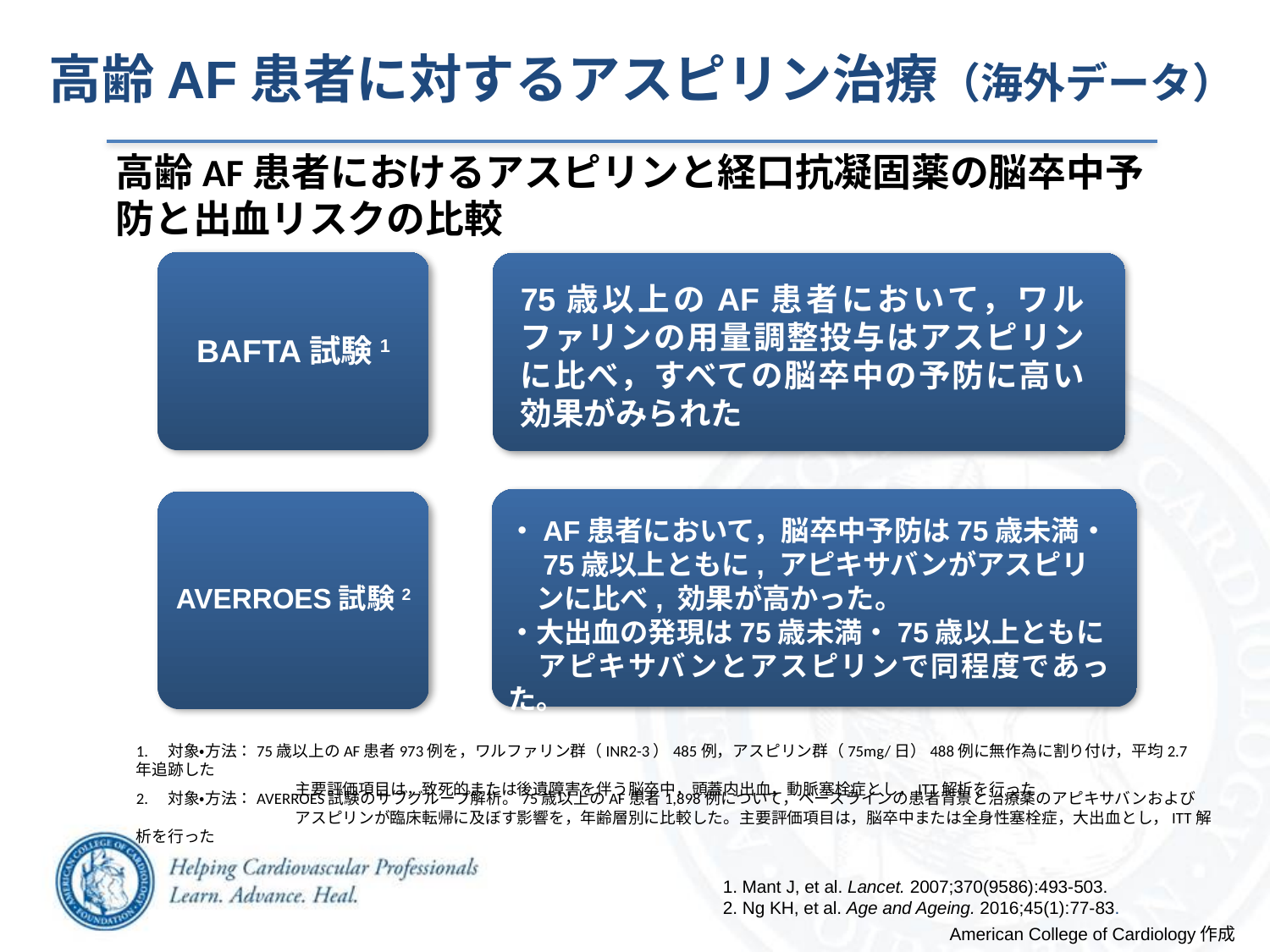

高齢AF患者に対するアスピリン治療（海外データ）
高齢AF患者におけるアスピリンと経口抗凝固薬の脳卒中予防と出血リスクの比較

75歳以上のAF患者において，ワルファリンの用量調整投与はアスピリンに比べ，すべての脳卒中の予防に高い効果がみられた
BAFTA試験1

・AF患者において，脳卒中予防は75歳未満・
　75歳以上ともに, アピキサバンがアスピリ
　ンに比べ, 効果が高かった。
・大出血の発現は75歳未満・75歳以上ともに
　アピキサバンとアスピリンで同程度であった。
AVERROES試験2
1.　対象・方法：75歳以上のAF患者973例を，ワルファリン群（INR2-3）485例，アスピリン群（75mg/日）488例に無作為に割り付け，平均2.7年追跡した
　　　　　　　　　　主要評価項目は，致死的または後遺障害を伴う脳卒中，頭蓋内出血，動脈塞栓症とし，ITT解析を行った
2.　対象・方法：AVERROES試験のサブグループ解析。75歳以上のAF患者1,898例について，ベースラインの患者背景と治療薬のアピキサバンおよび
　　　　　　　　　　アスピリンが臨床転帰に及ぼす影響を，年齢層別に比較した。主要評価項目は，脳卒中または全身性塞栓症，大出血とし，ITT解析を行った
1. Mant J, et al. Lancet. 2007;370(9586):493-503.
2. Ng KH, et al. Age and Ageing. 2016;45(1):77-83.
American College of Cardiology作成